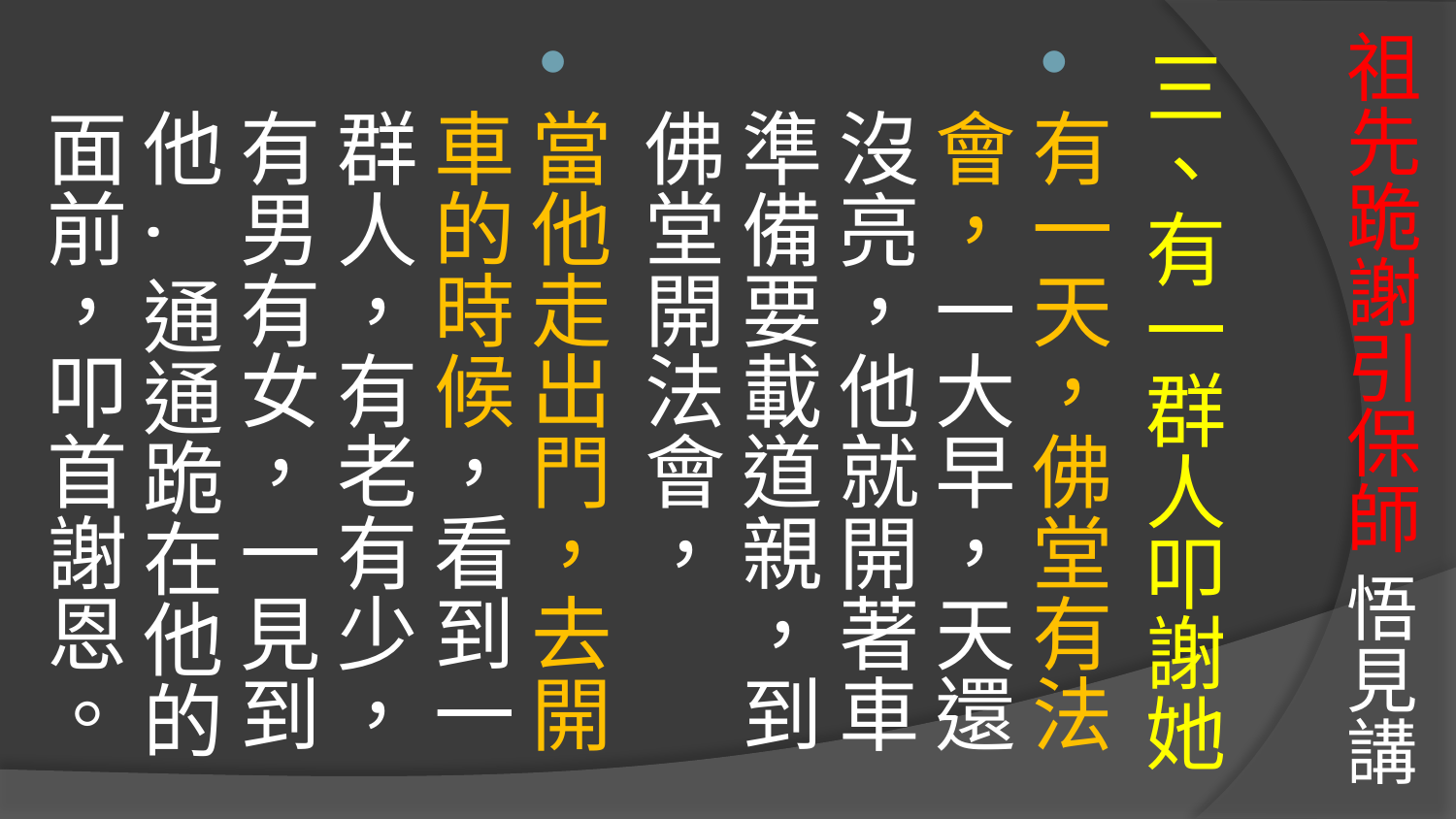

# 祖先跪謝引保師 悟見講
三、有一群人叩謝她
有一天，佛堂有法會，一大早，天還沒亮，他就開著車準備要載道親，到佛堂開法會，
當他走出門，去開車的時候，看到一群人，有老有少，有男有女，一見到他.通通跪在他的面前，叩首謝恩。